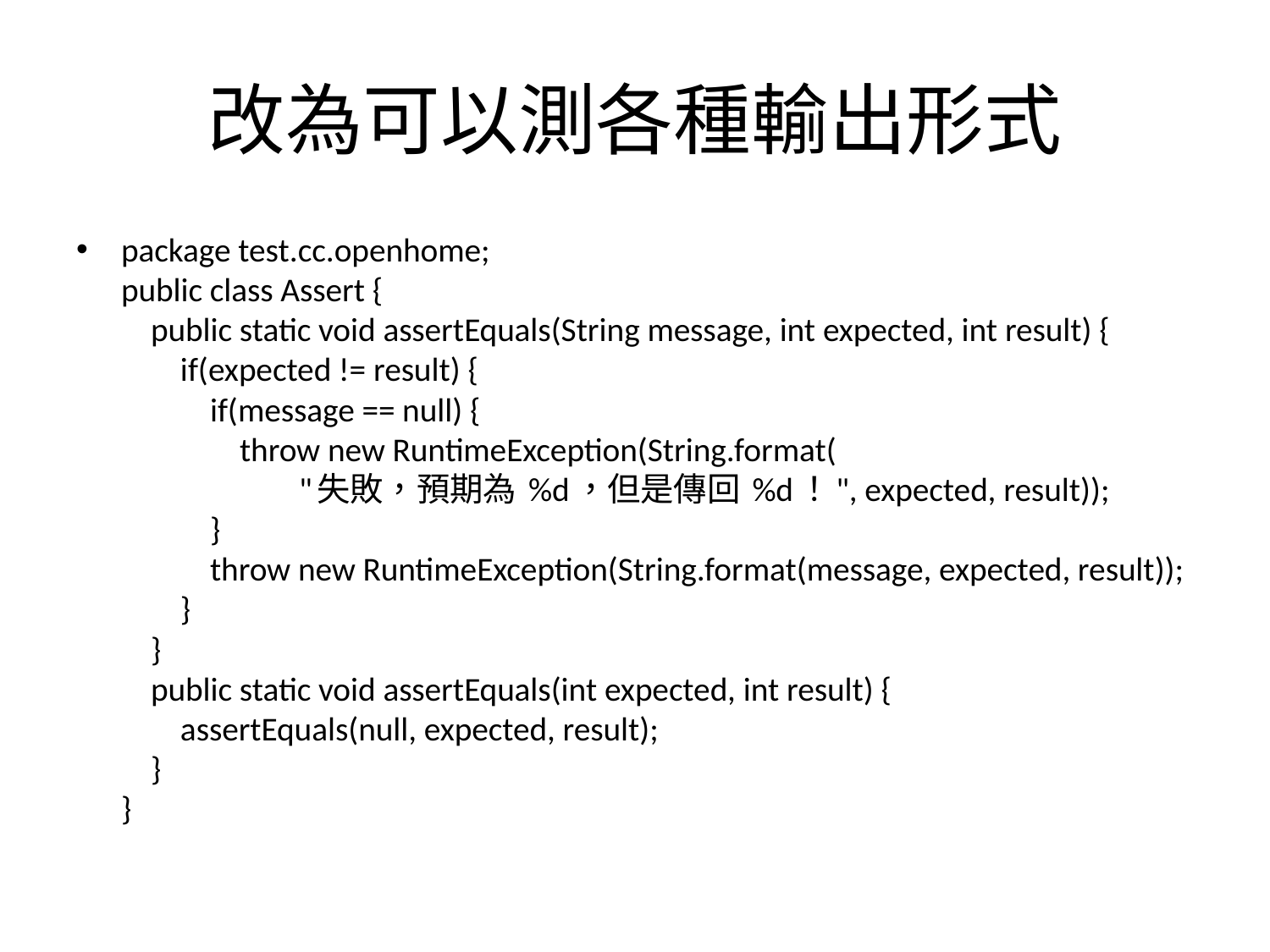

# 改為可以測各種輸出形式
package test.cc.openhome;
public class Assert {
    public static void assertEquals(String message, int expected, int result) {
        if(expected != result) {
            if(message == null) {
                throw new RuntimeException(String.format(
                        "失敗，預期為 %d，但是傳回 %d！", expected, result));
            }
            throw new RuntimeException(String.format(message, expected, result));
        }
    }
    public static void assertEquals(int expected, int result) {
        assertEquals(null, expected, result);
    }
}